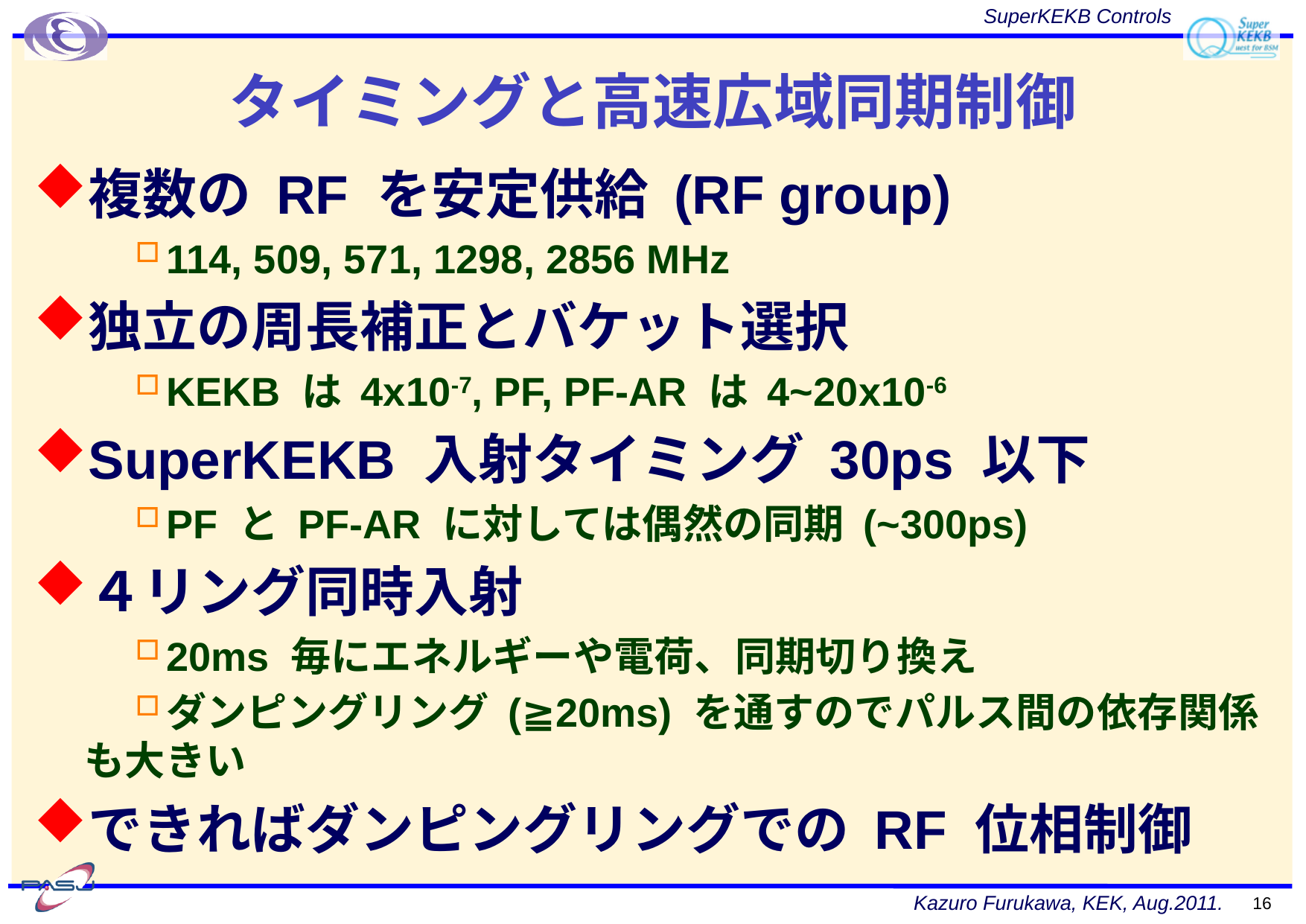

# タイミングと高速広域同期制御
複数の RF を安定供給 (RF group)
114, 509, 571, 1298, 2856 MHz
独立の周長補正とバケット選択
KEKB は 4x10-7, PF, PF-AR は 4~20x10-6
SuperKEKB 入射タイミング 30ps 以下
PF と PF-AR に対しては偶然の同期 (~300ps)
４リング同時入射
20ms 毎にエネルギーや電荷、同期切り換え
ダンピングリング (≧20ms) を通すのでパルス間の依存関係も大きい
できればダンピングリングでの RF 位相制御
16